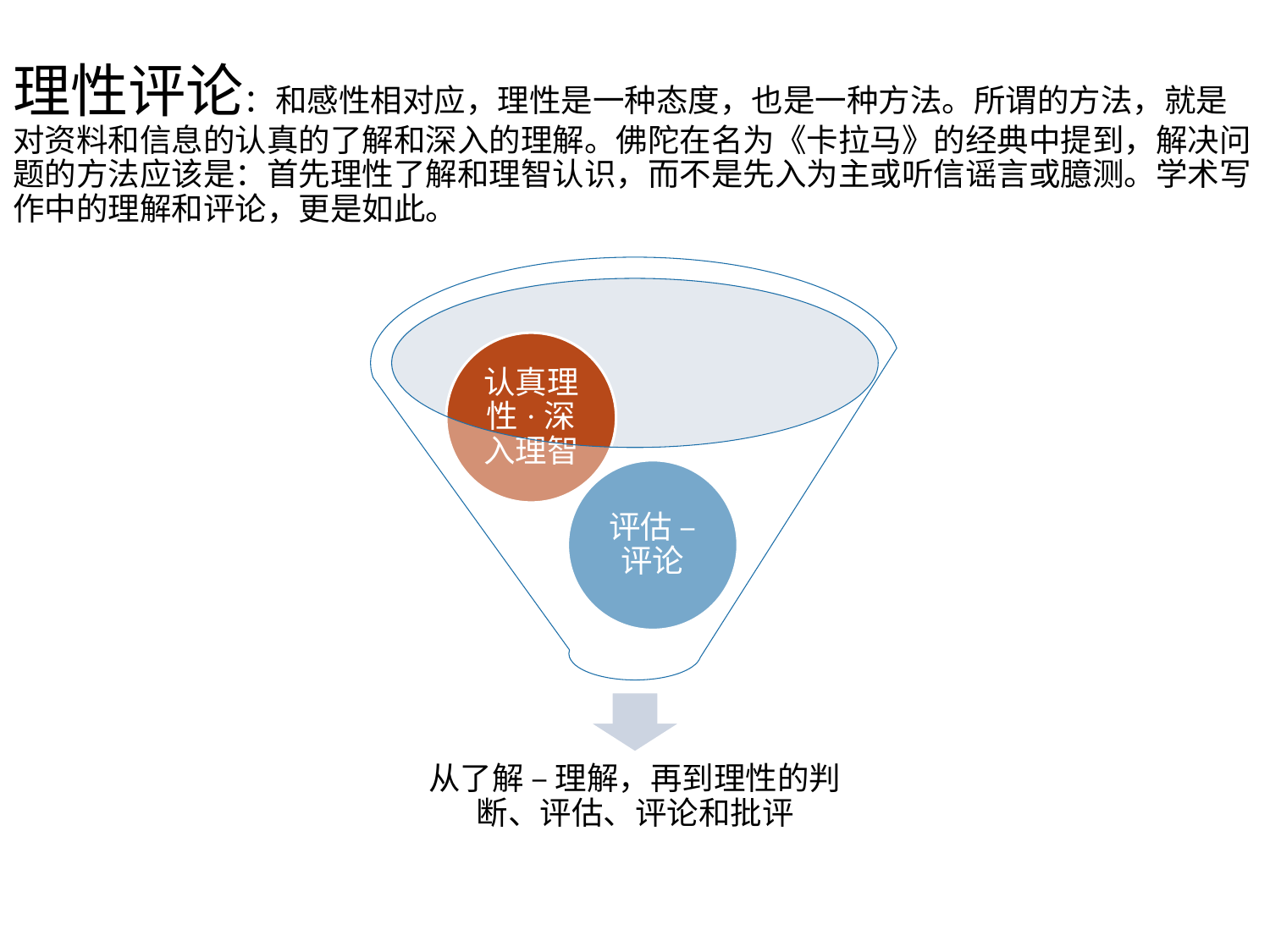

# 理性评论：和感性相对应，理性是一种态度，也是一种方法。所谓的方法，就是对资料和信息的认真的了解和深入的理解。佛陀在名为《卡拉马》的经典中提到，解决问题的方法应该是：首先理性了解和理智认识，而不是先入为主或听信谣言或臆测。学术写作中的理解和评论，更是如此。
从了解 – 理解，再到理性的判断、评估、评论和批评
评估 – 评论
认真理性·深入理智